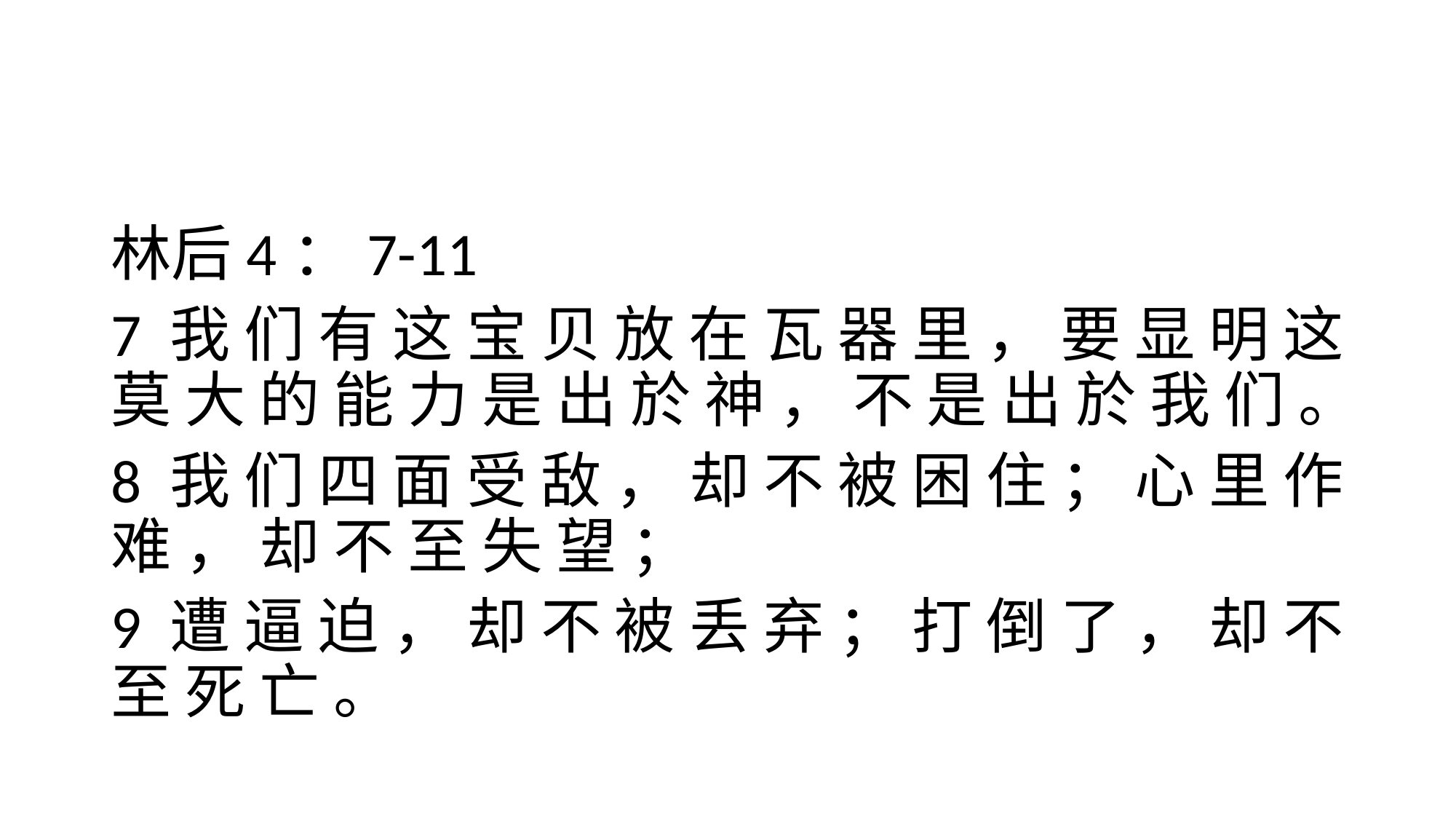

#
林后4：7-11
7 我 们 有 这 宝 贝 放 在 瓦 器 里 ， 要 显 明 这 莫 大 的 能 力 是 出 於 神 ， 不 是 出 於 我 们 。
8 我 们 四 面 受 敌 ， 却 不 被 困 住 ； 心 里 作 难 ， 却 不 至 失 望 ；
9 遭 逼 迫 ， 却 不 被 丢 弃 ； 打 倒 了 ， 却 不 至 死 亡 。